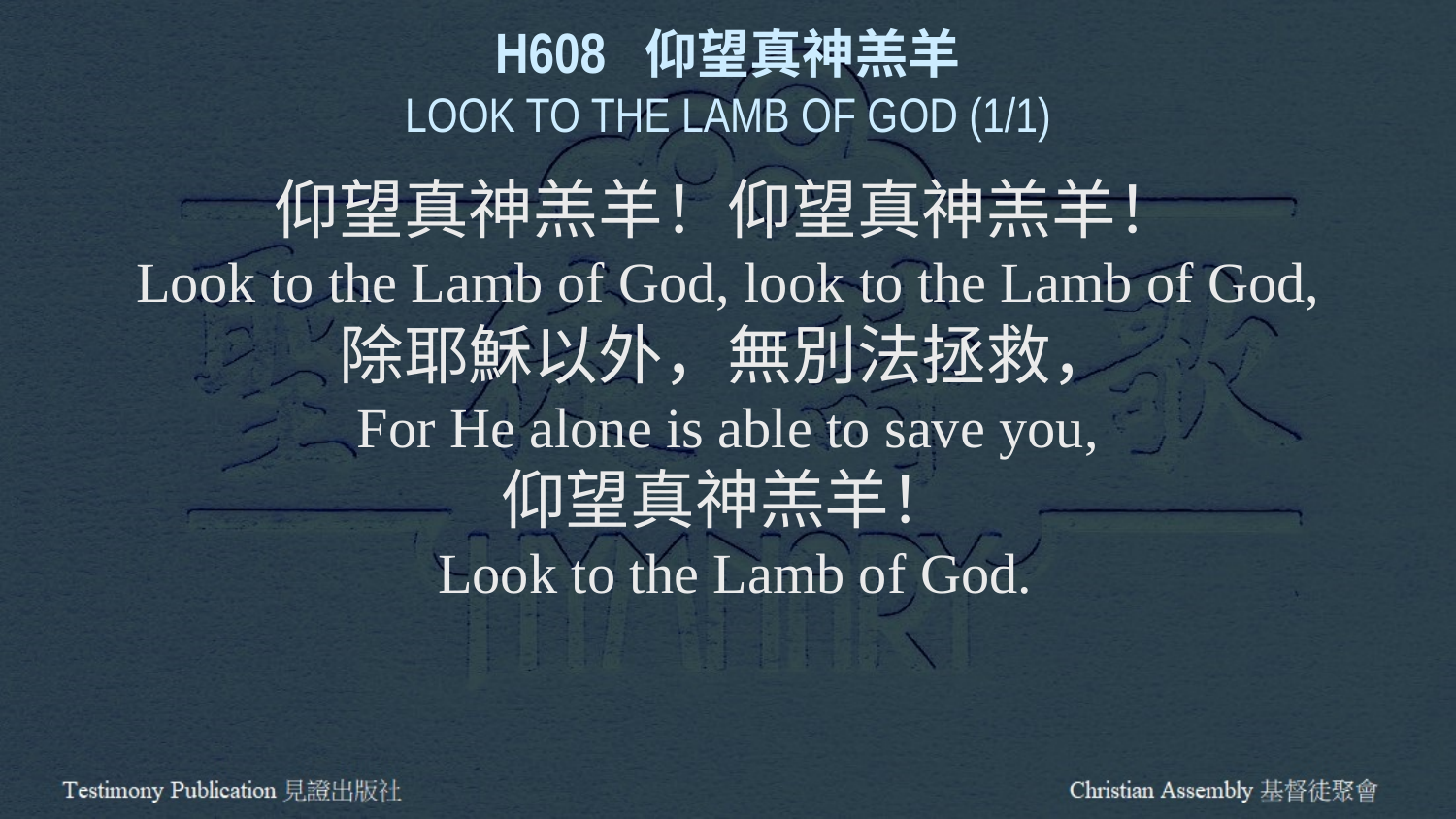

H608  仰望真神羔羊
LOOK TO THE LAMB OF GOD (1/1)
仰望真神羔羊！仰望真神羔羊！
Look to the Lamb of God, look to the Lamb of God,
除耶穌以外，無別法拯救，
For He alone is able to save you,
仰望真神羔羊！
 Look to the Lamb of God.